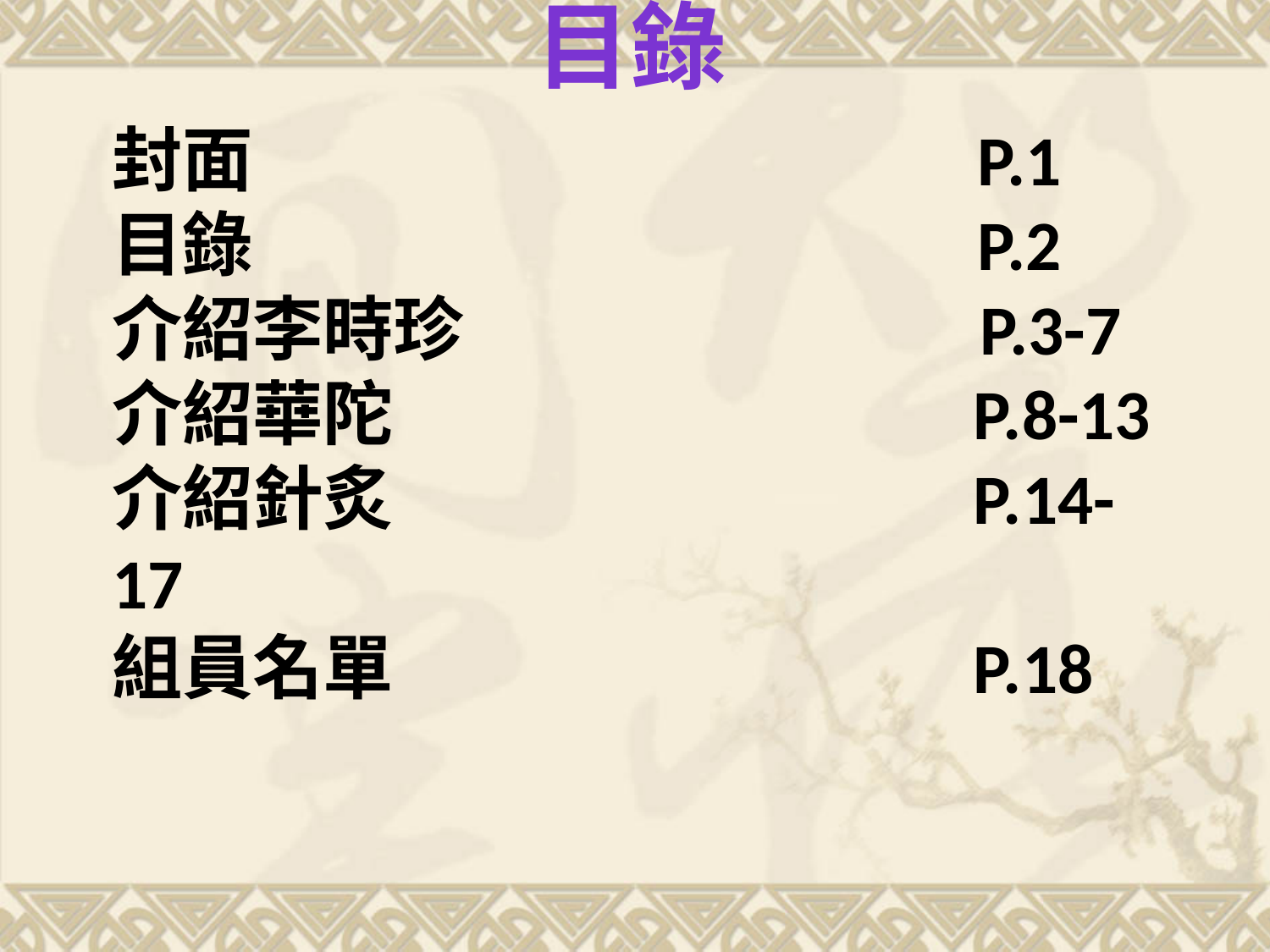

目錄
# 封面                                            P.1 目錄                                            P.2 介紹李時珍                               P.3-7 介紹華陀                                   P.8-13 介紹針炙                                   P.14-17 組員名單                                   P.18